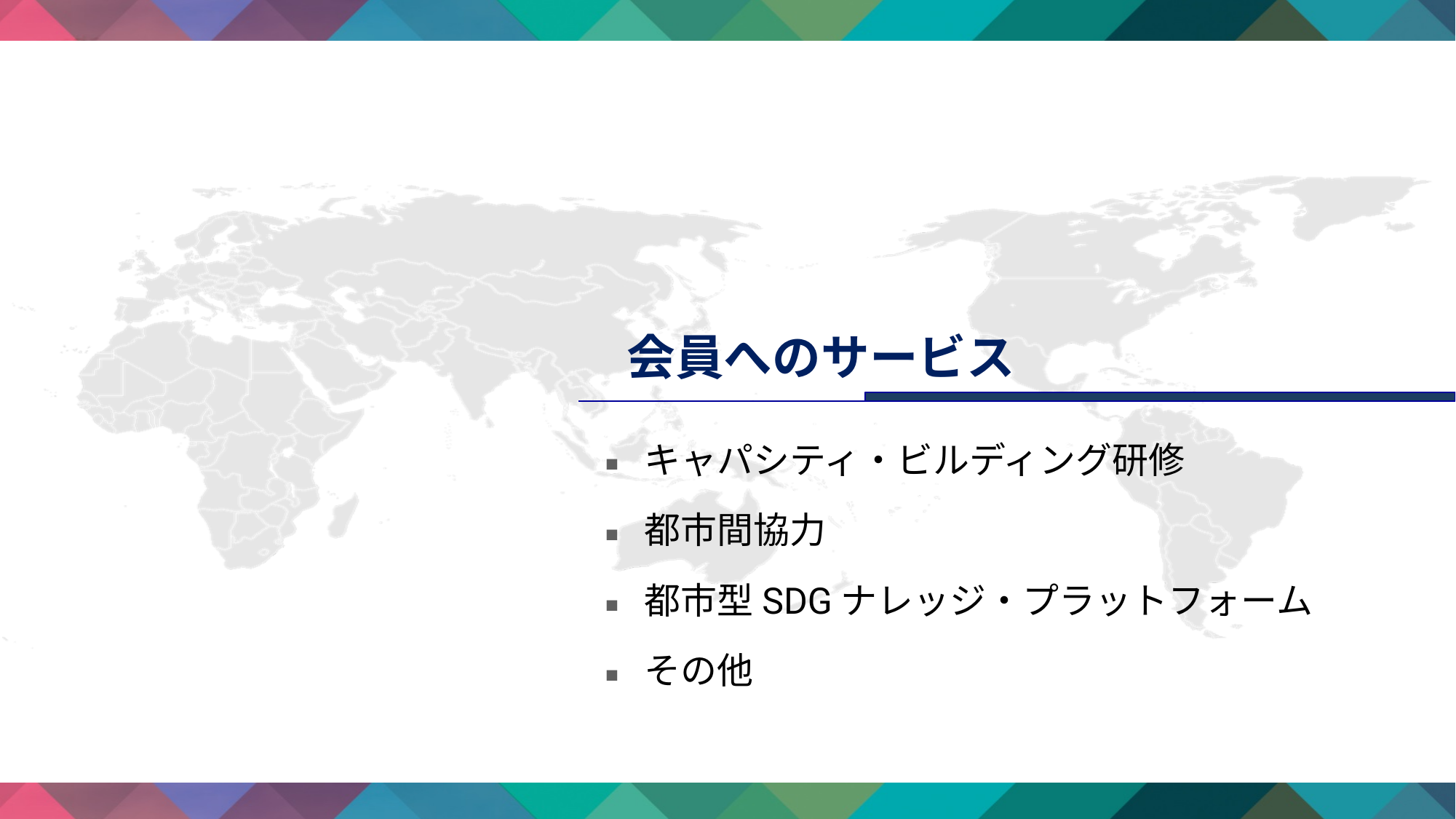

# 会員へのサービス
キャパシティ・ビルディング研修
都市間協力
都市型SDGナレッジ・プラットフォーム
その他